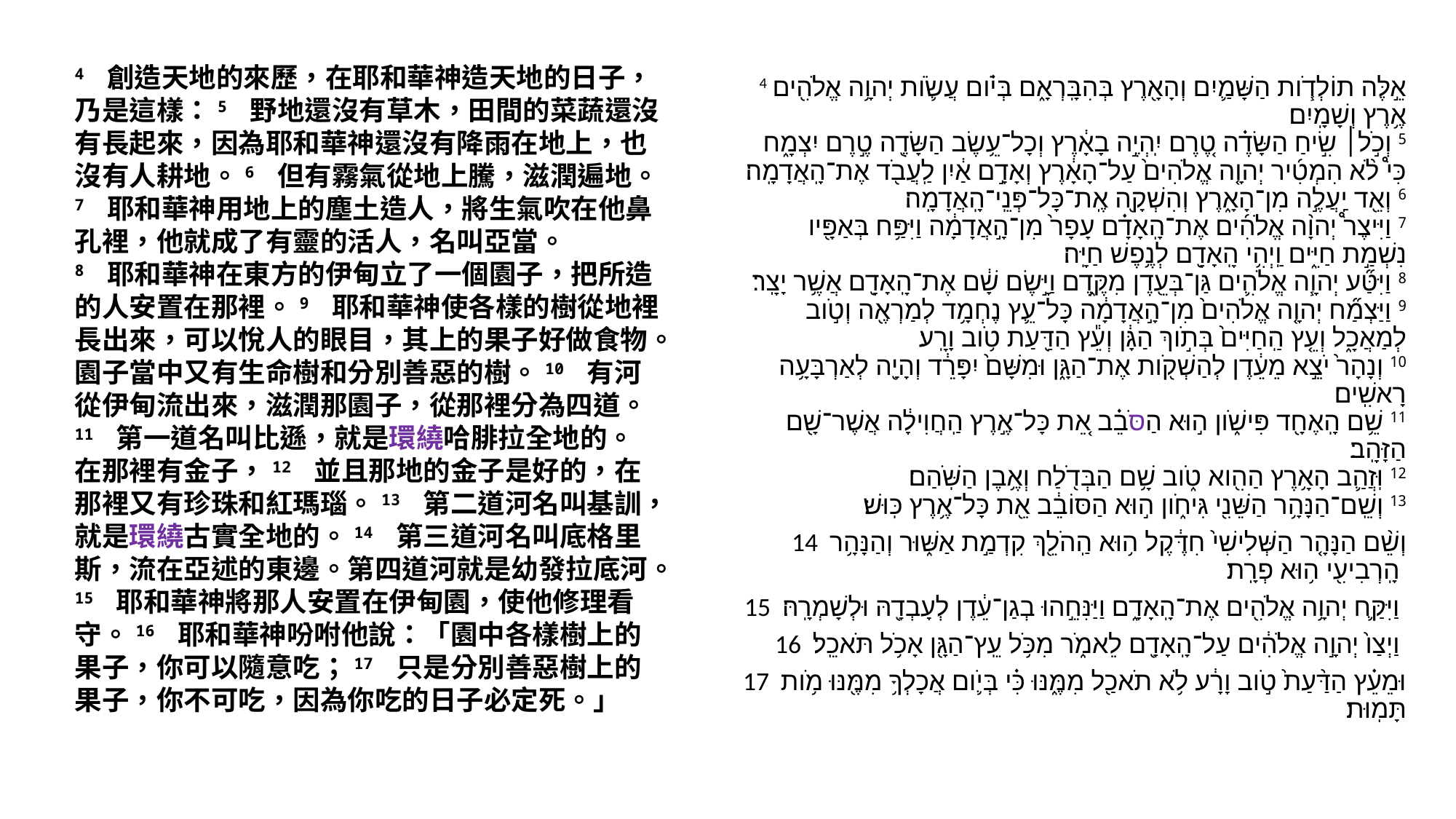

4 創造天地的來歷，在耶和華神造天地的日子，乃是這樣：5 野地還沒有草木，田間的菜蔬還沒有長起來，因為耶和華神還沒有降雨在地上，也沒有人耕地。6 但有霧氣從地上騰，滋潤遍地。7 耶和華神用地上的塵土造人，將生氣吹在他鼻孔裡，他就成了有靈的活人，名叫亞當。
8 耶和華神在東方的伊甸立了一個園子，把所造的人安置在那裡。9 耶和華神使各樣的樹從地裡長出來，可以悅人的眼目，其上的果子好做食物。園子當中又有生命樹和分別善惡的樹。10 有河從伊甸流出來，滋潤那園子，從那裡分為四道。11 第一道名叫比遜，就是環繞哈腓拉全地的。在那裡有金子，12 並且那地的金子是好的，在那裡又有珍珠和紅瑪瑙。13 第二道河名叫基訓，就是環繞古實全地的。14 第三道河名叫底格里斯，流在亞述的東邊。第四道河就是幼發拉底河。15 耶和華神將那人安置在伊甸園，使他修理看守。16 耶和華神吩咐他說：「園中各樣樹上的果子，你可以隨意吃；17 只是分別善惡樹上的果子，你不可吃，因為你吃的日子必定死。」
4 אֵ֣לֶּה תוֹלְדֹ֧ות הַשָּׁמַ֛יִם וְהָאָ֖רֶץ בְּהִבָּֽרְאָ֑ם בְּיֹ֗ום עֲשֹׂ֛ות יְהוָ֥ה אֱלֹהִ֖ים אֶ֥רֶץ וְשָׁמָֽיִם׃
5 וְכֹ֣ל׀ שִׂ֣יחַ הַשָּׂדֶ֗ה טֶ֚רֶם יִֽהְיֶ֣ה בָאָ֔רֶץ וְכָל־עֵ֥שֶׂב הַשָּׂדֶ֖ה טֶ֣רֶם יִצְמָ֑ח כִּי֩ לֹ֨א הִמְטִ֜יר יְהוָ֤ה אֱלֹהִים֙ עַל־הָאָ֔רֶץ וְאָדָ֣ם אַ֔יִן לַֽעֲבֹ֖ד אֶת־הָֽאֲדָמָֽה׃
6 וְאֵ֖ד יַֽעֲלֶ֣ה מִן־הָאָ֑רֶץ וְהִשְׁקָ֖ה אֶֽת־כָּל־פְּנֵֽי־הָֽאֲדָמָֽה׃
7 וַיִּיצֶר֩ יְהוָ֨ה אֱלֹהִ֜ים אֶת־הָֽאָדָ֗ם עָפָר֙ מִן־הָ֣אֲדָמָ֔ה וַיִּפַּ֥ח בְּאַפָּ֖יו נִשְׁמַ֣ת חַיִּ֑ים וַֽיְהִ֥י הָֽאָדָ֖ם לְנֶ֥פֶשׁ חַיָּֽה׃
8 וַיִּטַּ֞ע יְהוָ֧ה אֱלֹהִ֛ים גַּן־בְּעֵ֖דֶן מִקֶּ֑דֶם וַיָּ֣שֶׂם שָׁ֔ם אֶת־הָֽאָדָ֖ם אֲשֶׁ֥ר יָצָֽר׃
9 וַיַּצְמַ֞ח יְהוָ֤ה אֱלֹהִים֙ מִן־הָ֣אֲדָמָ֔ה כָּל־עֵ֛ץ נֶחְמָ֥ד לְמַרְאֶ֖ה וְטֹ֣וב לְמַאֲכָ֑ל וְעֵ֤ץ הַֽחַיִּים֙ בְּתֹ֣וךְ הַגָּ֔ן וְעֵ֕ץ הַדַּ֖עַת טֹ֥וב וָרָֽע׃
10 וְנָהָר֙ יֹצֵ֣א מֵעֵ֔דֶן לְהַשְׁקֹ֖ות אֶת־הַגָּ֑ן וּמִשָּׁם֙ יִפָּרֵ֔ד וְהָיָ֖ה לְאַרְבָּעָ֥ה רָאשִֽׁים׃
11 שֵׁ֥ם הָֽאֶחָ֖ד פִּישֹׁ֑ון ה֣וּא הַסֹּבֵ֗ב אֵ֚ת כָּל־אֶ֣רֶץ הַֽחֲוִילָ֔ה אֲשֶׁר־שָׁ֖ם הַזָּהָֽב׃
12 וּֽזֲהַ֛ב הָאָ֥רֶץ הַהִ֖וא טֹ֑וב שָׁ֥ם הַבְּדֹ֖לַח וְאֶ֥בֶן הַשֹּֽׁהַם׃
13 וְשֵֽׁם־הַנָּהָ֥ר הַשֵּׁנִ֖י גִּיחֹ֑ון ה֣וּא הַסּוֹבֵ֔ב אֵ֖ת כָּל־אֶ֥רֶץ כּֽוּשׁ׃
14  וְשֵׁ֨ם הַנָּהָ֤ר הַשְּׁלִישִׁי֙ חִדֶּ֔קֶל ה֥וּא הַֽהֹלֵ֖ךְ קִדְמַ֣ת אַשּׁ֑וּר וְהַנָּהָ֥ר הָֽרְבִיעִ֖י ה֥וּא פְרָֽת׃
15  וַיִּקַּ֛ח יְהוָ֥ה אֱלֹהִ֖ים אֶת־הָֽאָדָ֑ם וַיַּנִּחֵ֣הוּ בְגַן־עֵ֔דֶן לְעָבְדָ֖הּ וּלְשָׁמְרָֽהּ׃
16  וַיְצַו֙ יְהוָ֣ה אֱלֹהִ֔ים עַל־הָֽאָדָ֖ם לֵאמֹ֑ר מִכֹּ֥ל עֵֽץ־הַגָּ֖ן אָכֹ֥ל תֹּאכֵֽל׃
17  וּמֵעֵ֗ץ הַדַּ֨עַת֙ טֹ֣וב וָרָ֔ע לֹ֥א תֹאכַ֖ל מִמֶּ֑נּוּ כִּ֗י בְּיֹ֛ום אֲכָלְךָ֥ מִמֶּ֖נּוּ מֹ֥ות תָּמֽוּת׃